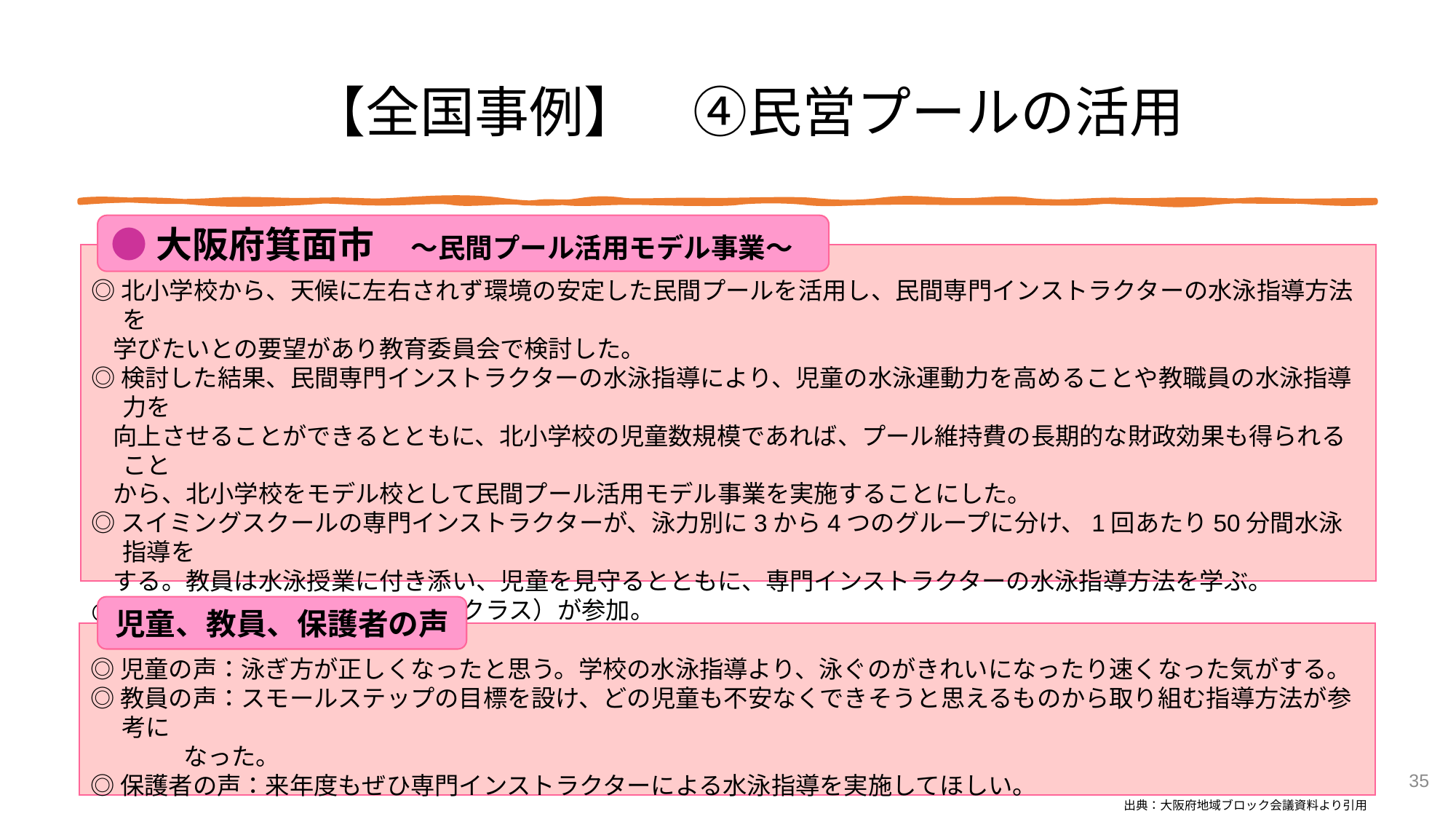

# 【全国事例】　④民営プールの活用

●大阪府箕面市　～民間プール活用モデル事業～

◎北小学校から、天候に左右されず環境の安定した民間プールを活用し、民間専門インストラクターの水泳指導方法を
   学びたいとの要望があり教育委員会で検討した。
◎検討した結果、民間専門インストラクターの水泳指導により、児童の水泳運動力を高めることや教職員の水泳指導力を
   向上させることができるとともに、北小学校の児童数規模であれば、プール維持費の長期的な財政効果も得られること
   から、北小学校をモデル校として民間プール活用モデル事業を実施することにした。
◎スイミングスクールの専門インストラクターが、泳力別に3から4つのグループに分け、1回あたり50分間水泳指導を
   する。教員は水泳授業に付き添い、児童を見守るとともに、専門インストラクターの水泳指導方法を学ぶ。
◎1回の授業で約50名の児童（2クラス）が参加。
◎支援学級に在籍する児童など個別対応が必要な児童については、ノウハウのある専門インストラクターが、教員と連携
   しながら、一緒に水泳指導する。
児童、教員、保護者の声

◎児童の声：泳ぎ方が正しくなったと思う。学校の水泳指導より、泳ぐのがきれいになったり速くなった気がする。
◎教員の声：スモールステップの目標を設け、どの児童も不安なくできそうと思えるものから取り組む指導方法が参考に
                なった。
◎保護者の声：来年度もぜひ専門インストラクターによる水泳指導を実施してほしい。
35
出典：大阪府地域ブロック会議資料より引用